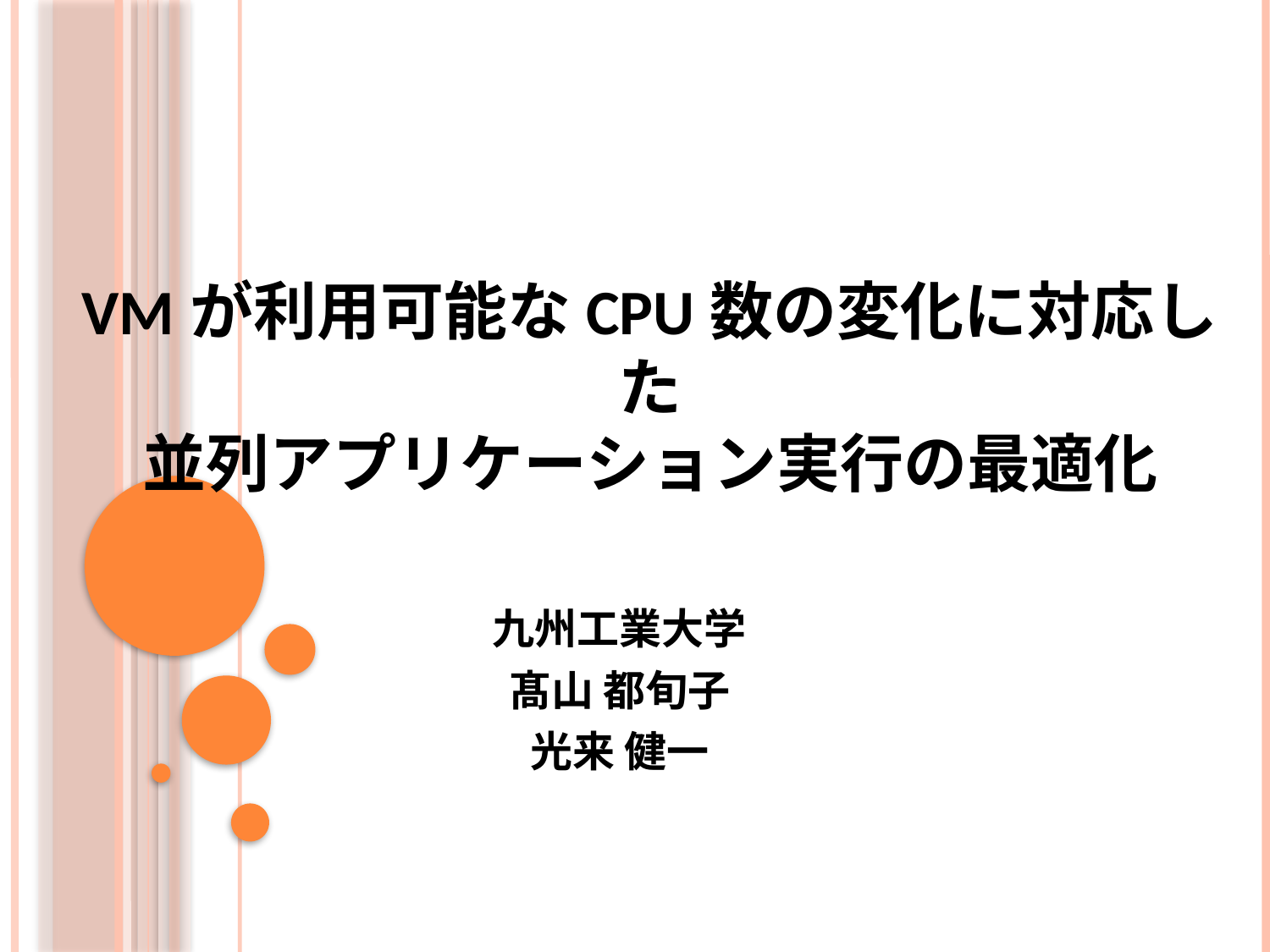

# VMが利用可能なCPU数の変化に対応した 並列アプリケーション実行の最適化
九州工業大学
髙山 都旬子
光来 健一